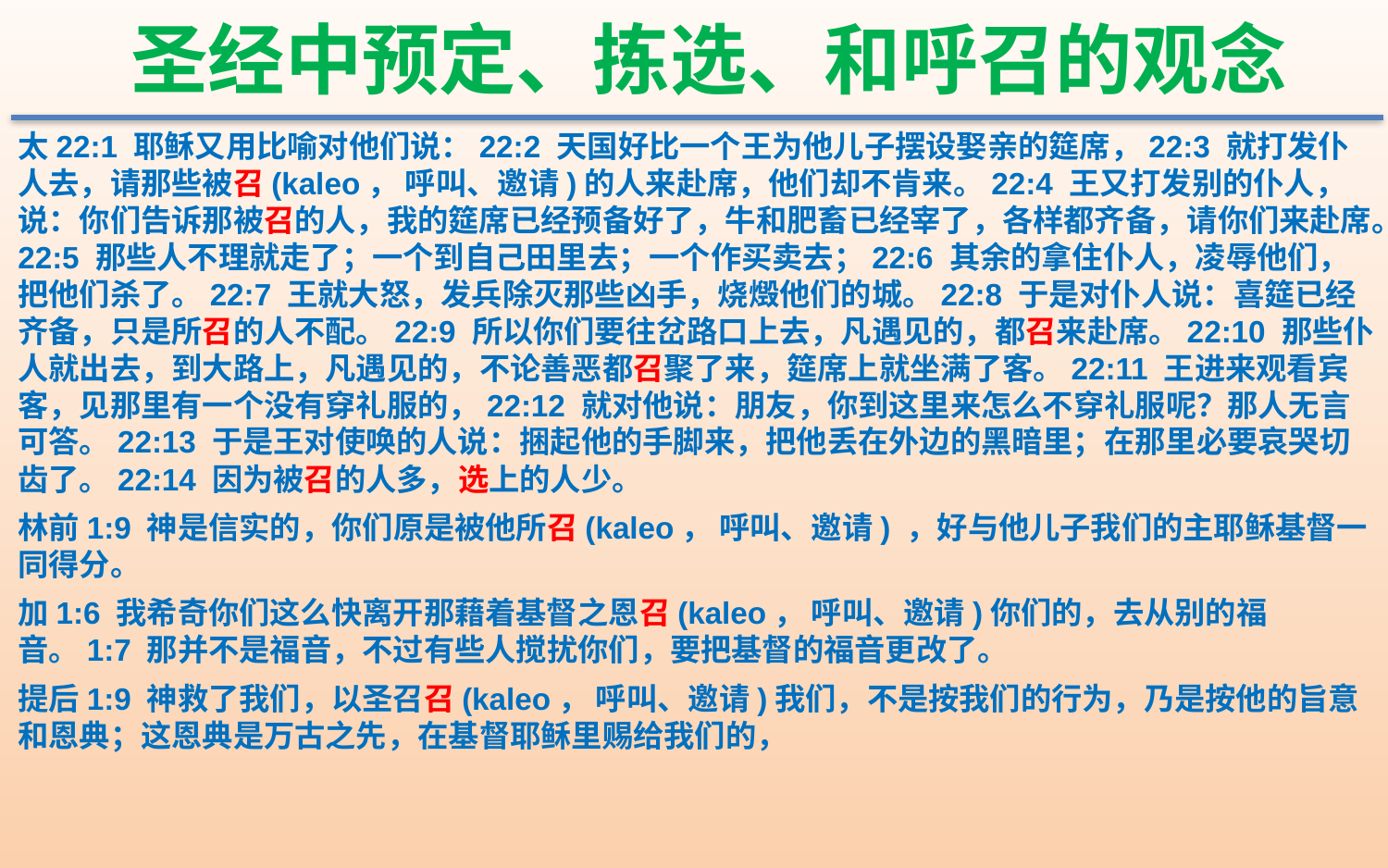

圣经中预定、拣选、和呼召的观念
太22:1 耶稣又用比喻对他们说：22:2 天国好比一个王为他儿子摆设娶亲的筵席，22:3 就打发仆人去，请那些被召(kaleo， 呼叫、邀请)的人来赴席，他们却不肯来。22:4 王又打发别的仆人，说：你们告诉那被召的人，我的筵席已经预备好了，牛和肥畜已经宰了，各样都齐备，请你们来赴席。22:5 那些人不理就走了；一个到自己田里去；一个作买卖去；22:6 其余的拿住仆人，凌辱他们，把他们杀了。22:7 王就大怒，发兵除灭那些凶手，烧燬他们的城。22:8 于是对仆人说：喜筵已经齐备，只是所召的人不配。22:9 所以你们要往岔路口上去，凡遇见的，都召来赴席。22:10 那些仆人就出去，到大路上，凡遇见的，不论善恶都召聚了来，筵席上就坐满了客。22:11 王进来观看宾客，见那里有一个没有穿礼服的，22:12 就对他说：朋友，你到这里来怎么不穿礼服呢？那人无言可答。22:13 于是王对使唤的人说：捆起他的手脚来，把他丢在外边的黑暗里；在那里必要哀哭切齿了。22:14 因为被召的人多，选上的人少。
林前1:9 神是信实的，你们原是被他所召(kaleo， 呼叫、邀请) ，好与他儿子我们的主耶稣基督一同得分。
加1:6 我希奇你们这么快离开那藉着基督之恩召(kaleo， 呼叫、邀请)你们的，去从别的福音。1:7 那并不是福音，不过有些人搅扰你们，要把基督的福音更改了。
提后1:9 神救了我们，以圣召召(kaleo， 呼叫、邀请)我们，不是按我们的行为，乃是按他的旨意和恩典；这恩典是万古之先，在基督耶稣里赐给我们的，